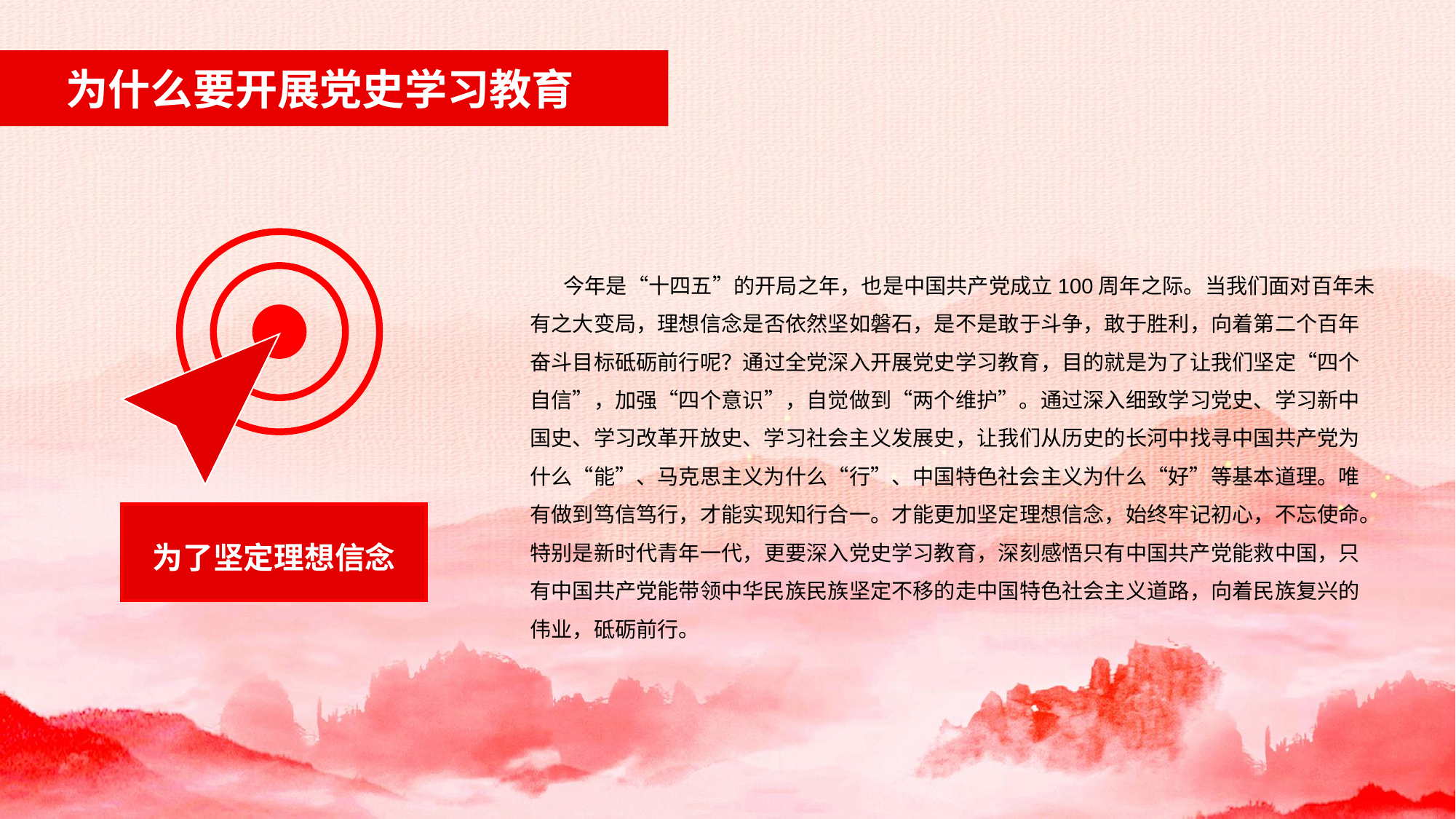

为什么要开展党史学习教育

      今年是“十四五”的开局之年，也是中国共产党成立100周年之际。当我们面对百年未有之大变局，理想信念是否依然坚如磐石，是不是敢于斗争，敢于胜利，向着第二个百年奋斗目标砥砺前行呢？通过全党深入开展党史学习教育，目的就是为了让我们坚定“四个自信”，加强“四个意识”，自觉做到“两个维护”。通过深入细致学习党史、学习新中国史、学习改革开放史、学习社会主义发展史，让我们从历史的长河中找寻中国共产党为什么“能”、马克思主义为什么“行”、中国特色社会主义为什么“好”等基本道理。唯有做到笃信笃行，才能实现知行合一。才能更加坚定理想信念，始终牢记初心，不忘使命。特别是新时代青年一代，更要深入党史学习教育，深刻感悟只有中国共产党能救中国，只有中国共产党能带领中华民族民族坚定不移的走中国特色社会主义道路，向着民族复兴的伟业，砥砺前行。

为了坚定理想信念
为了汲取奋进力量。